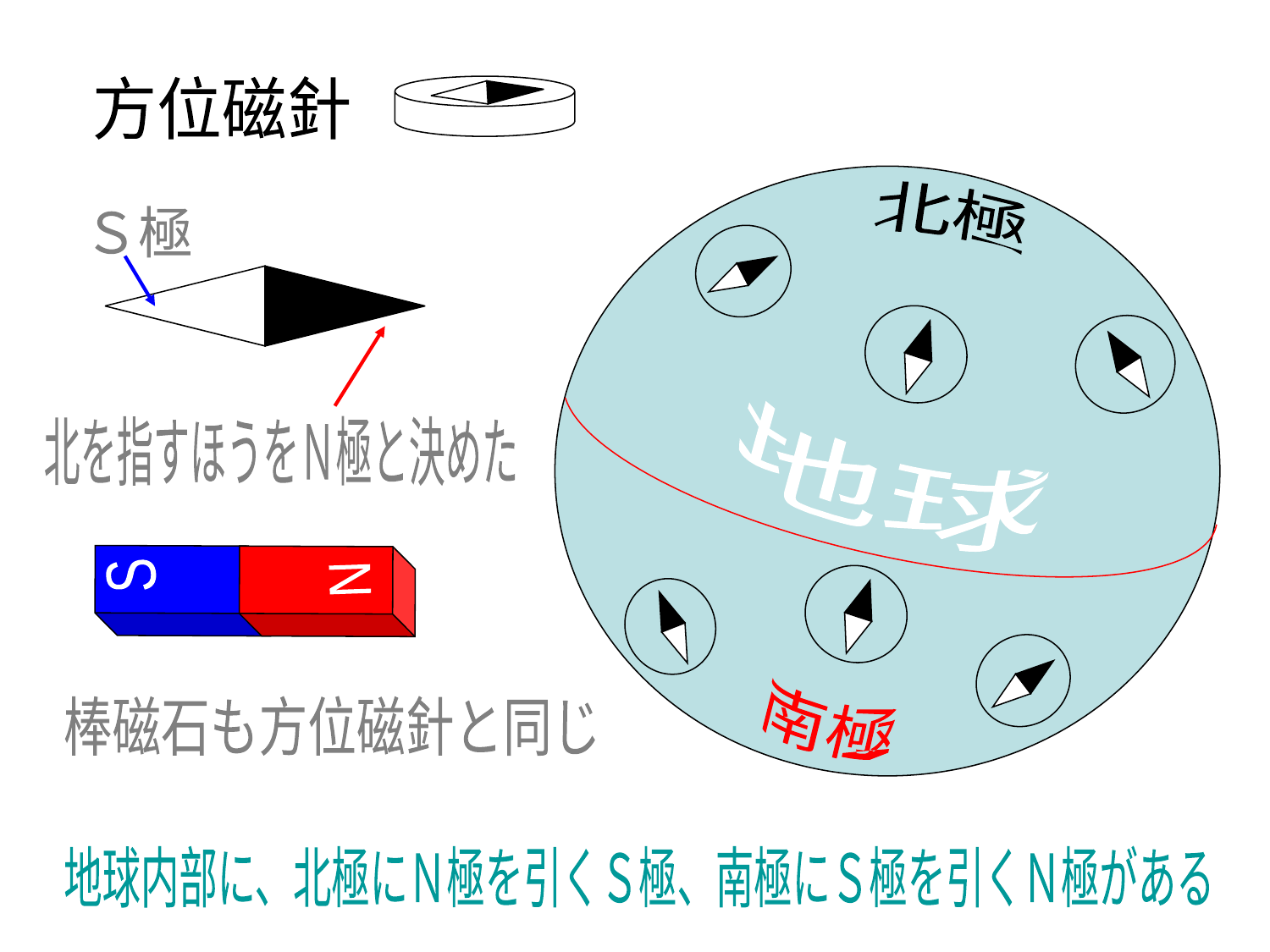

方位磁針

北極
Ｓ極

北を指すほうをＮ極と決めた
地球

N
S

南極
棒磁石も方位磁針と同じ
地球内部に、北極にＮ極を引くＳ極、南極にＳ極を引くＮ極がある